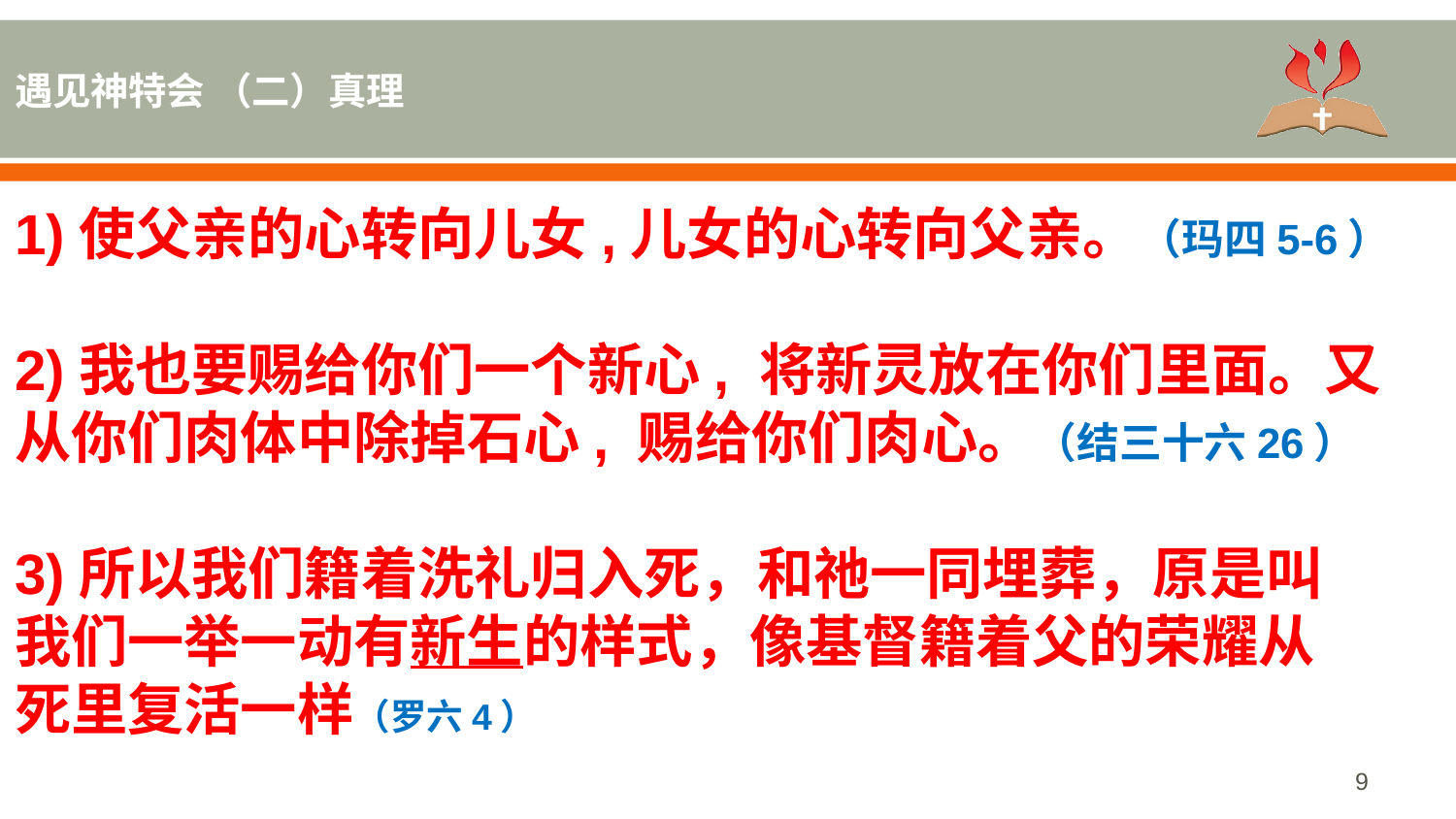

遇见神特会 （二）真理
1)使父亲的心转向儿女,儿女的心转向父亲。（玛四5-6）

2)我也要赐给你们一个新心, 将新灵放在你们里面。又
从你们肉体中除掉石心, 赐给你们肉心。（结三十六26）

3)所以我们籍着洗礼归入死，和祂一同埋葬，原是叫
我们一举一动有新生的样式，像基督籍着父的荣耀从
死里复活一样（罗六4）

9